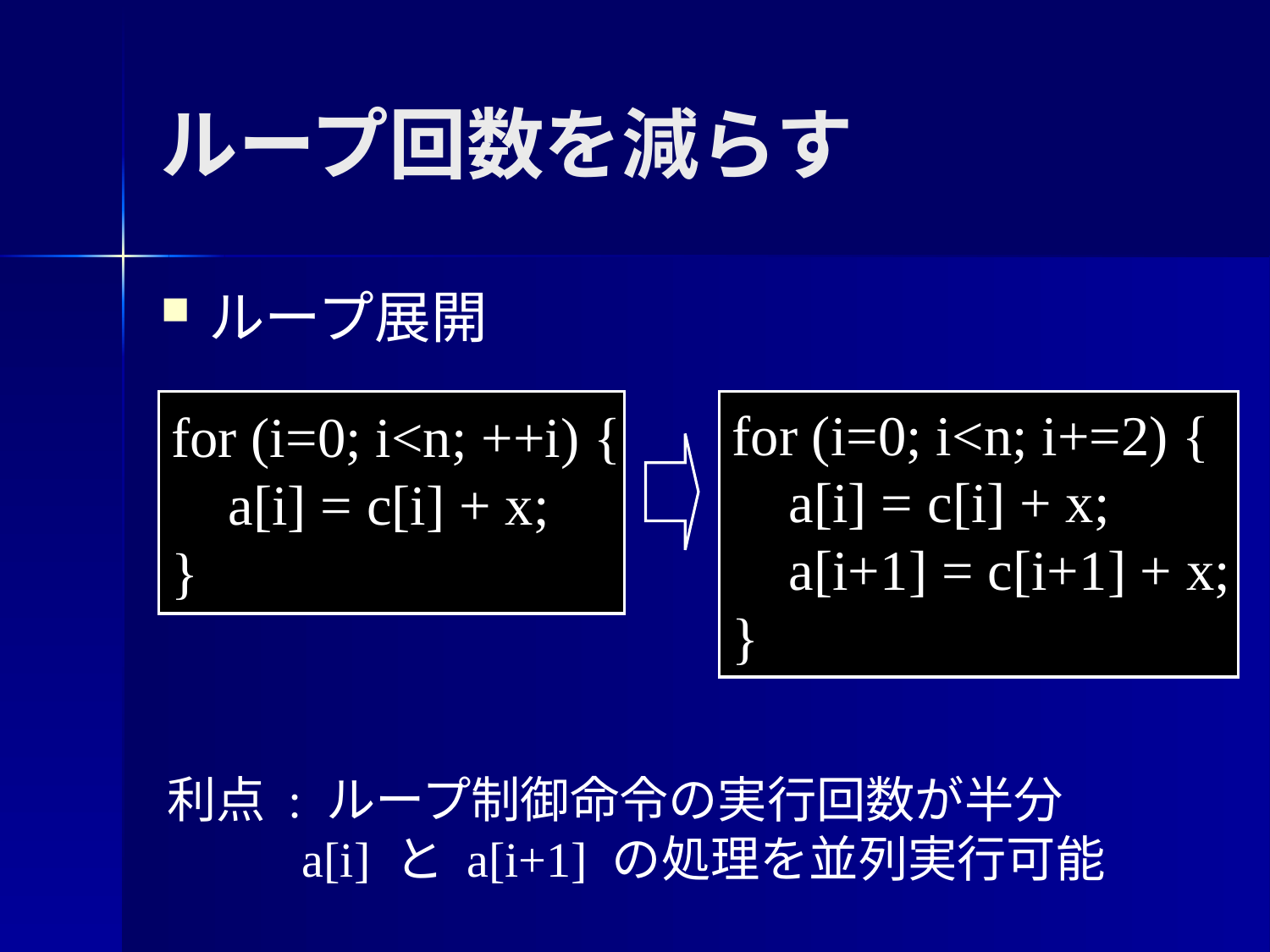

ループ回数を減らす
ループ展開
for (i=0; i<n; ++i) {
    a[i] = c[i] + x;
}
for (i=0; i<n; i+=2) {
    a[i] = c[i] + x;
    a[i+1] = c[i+1] + x;
}

利点 : ループ制御命令の実行回数が半分
           a[i] と a[i+1] の処理を並列実行可能